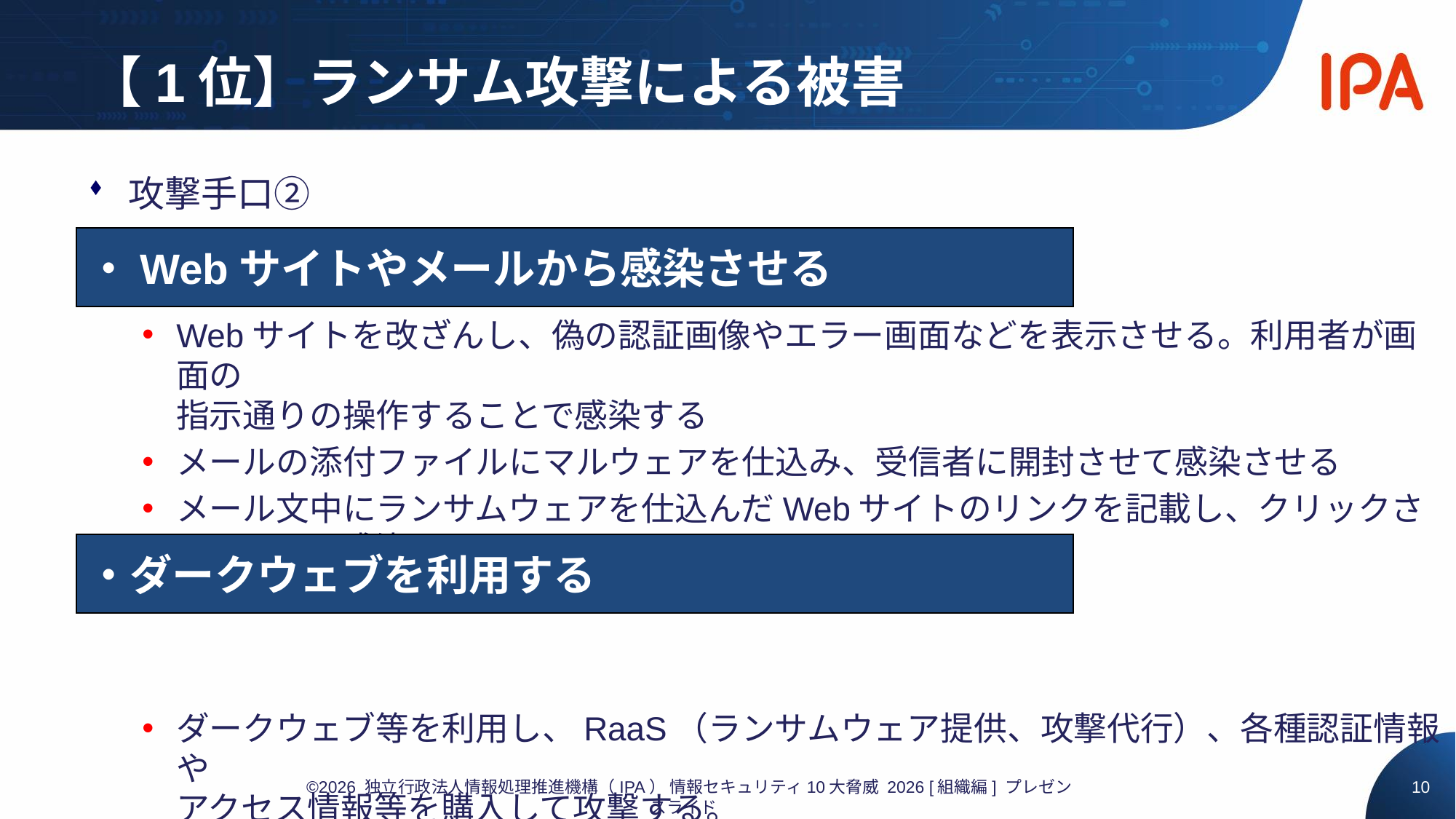

# 【1位】ランサム攻撃による被害
攻撃手口②

Webサイトを改ざんし、偽の認証画像やエラー画面などを表示させる。利用者が画面の
指示通りの操作することで感染する
メールの添付ファイルにマルウェアを仕込み、受信者に開封させて感染させる
メール文中にランサムウェアを仕込んだWebサイトのリンクを記載し、クリックさせることで感染させる

ダークウェブ等を利用し、RaaS（ランサムウェア提供、攻撃代行）、各種認証情報や
アクセス情報等を購入して攻撃する。
・Webサイトやメールから感染させる
・ダークウェブを利用する
10
©2026 独立行政法人情報処理推進機構（IPA） 情報セキュリティ10大脅威 2026 [組織編] プレゼンスライド